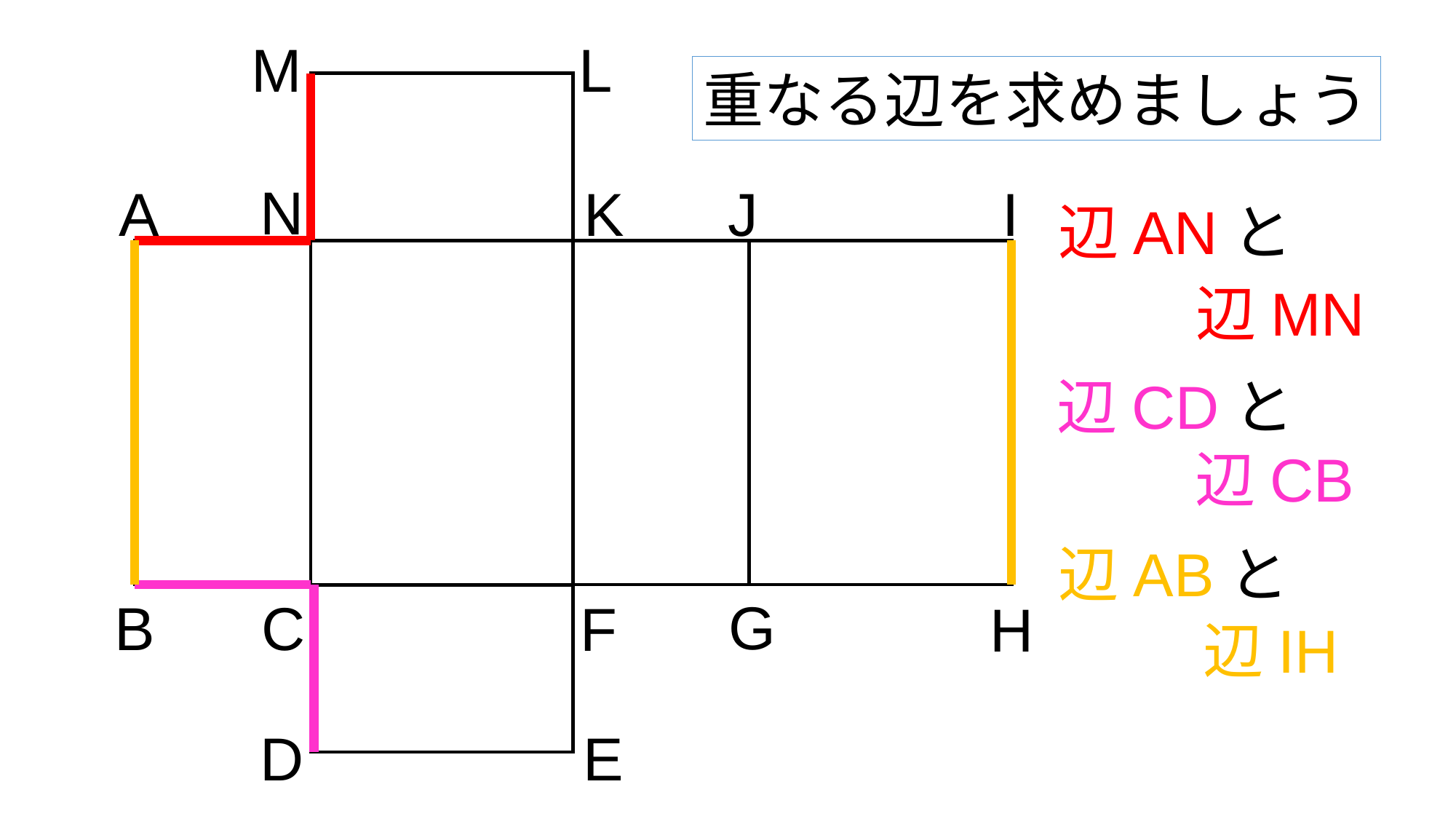

M
L
重なる辺を求めましょう

N
A
K
J
I
辺ANと
辺MN
辺CDと
辺CB
辺ABと
G
B
C
F
H
辺IH
D
E